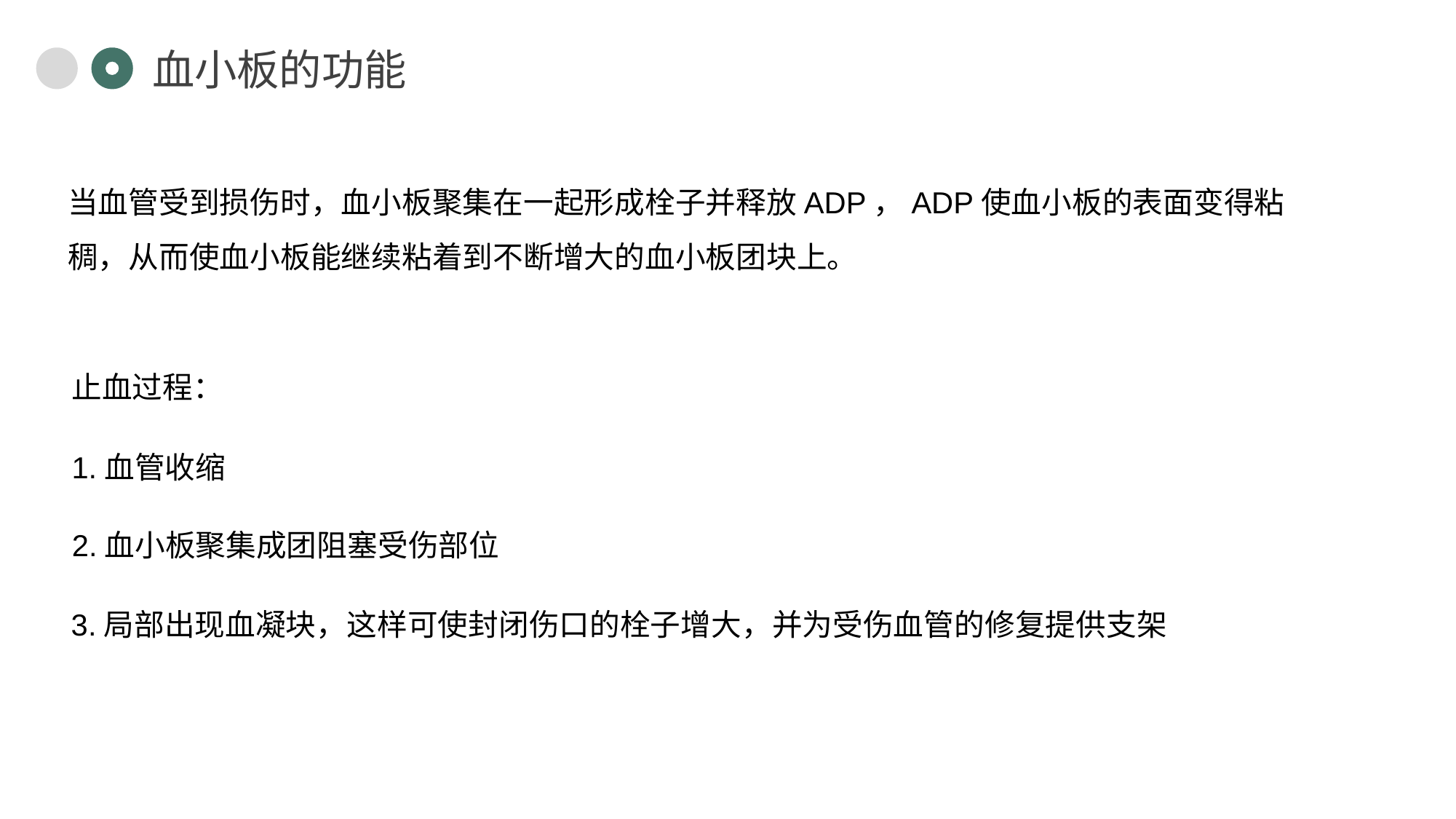

血小板的功能

当血管受到损伤时，血小板聚集在一起形成栓子并释放ADP，ADP使血小板的表面变得粘稠，从而使血小板能继续粘着到不断增大的血小板团块上。
止血过程：
1.血管收缩
2.血小板聚集成团阻塞受伤部位
3.局部出现血凝块，这样可使封闭伤口的栓子增大，并为受伤血管的修复提供支架